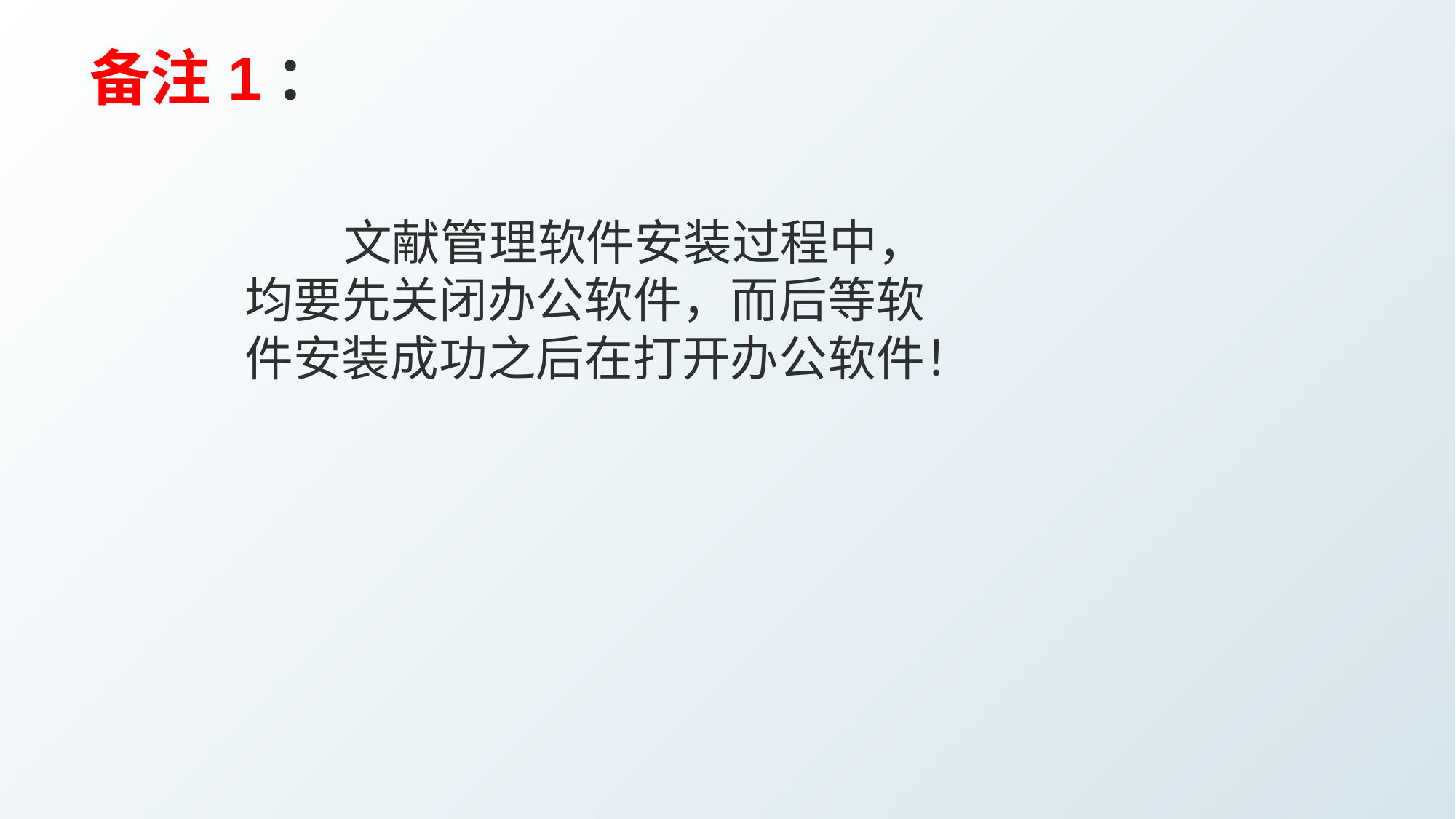

# 备注1：
        文献管理软件安装过程中，均要先关闭办公软件，而后等软件安装成功之后在打开办公软件！